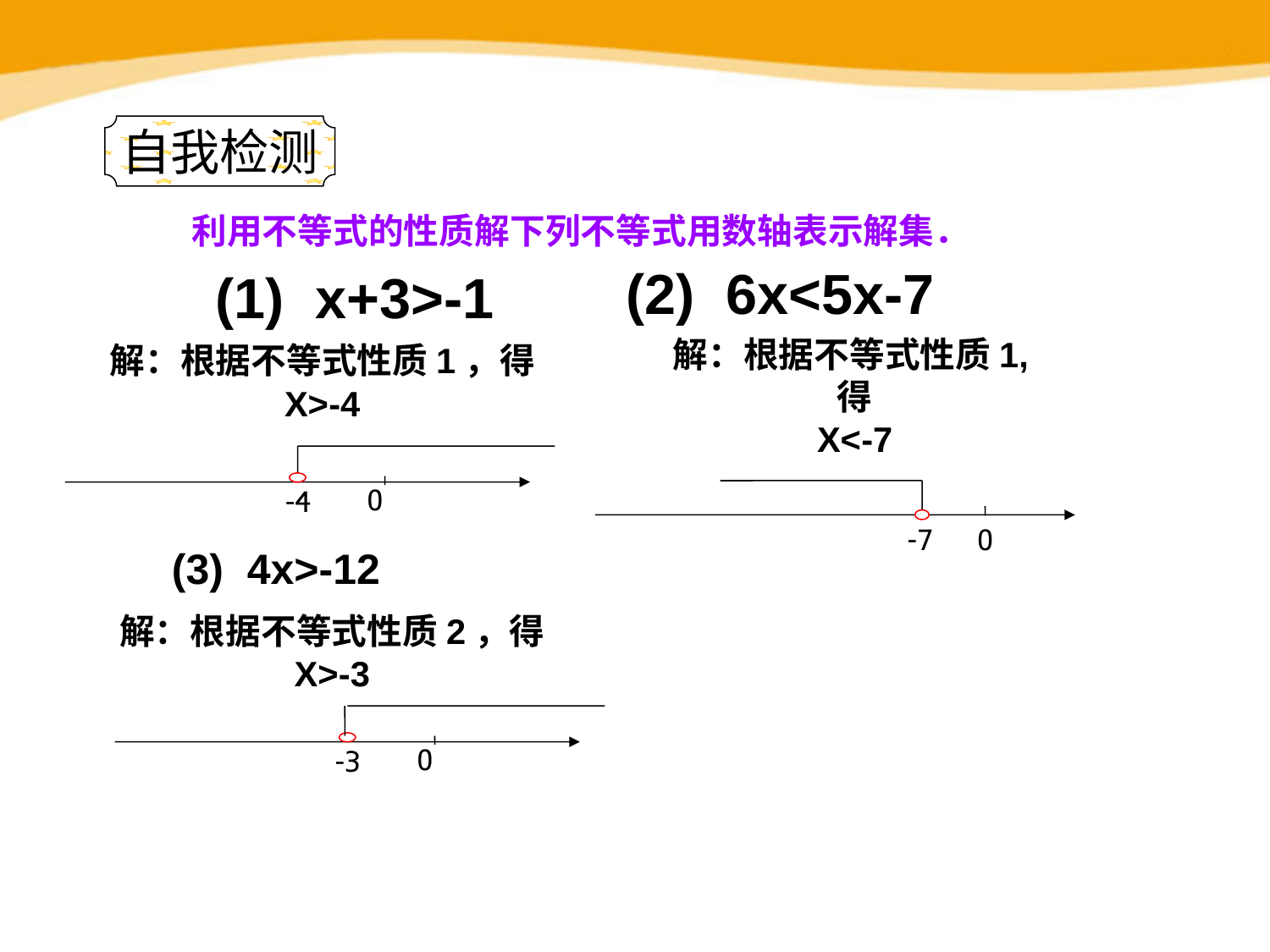

自我检测
利用不等式的性质解下列不等式用数轴表示解集．
(2)  6x<5x-7
(1)  x+3>-1

解：根据不等式性质1,得
X<-7
解：根据不等式性质1，得
X>-4

0

-4

-7
0
(3)  4x>-12
解：根据不等式性质2，得
X>-3

0

-3